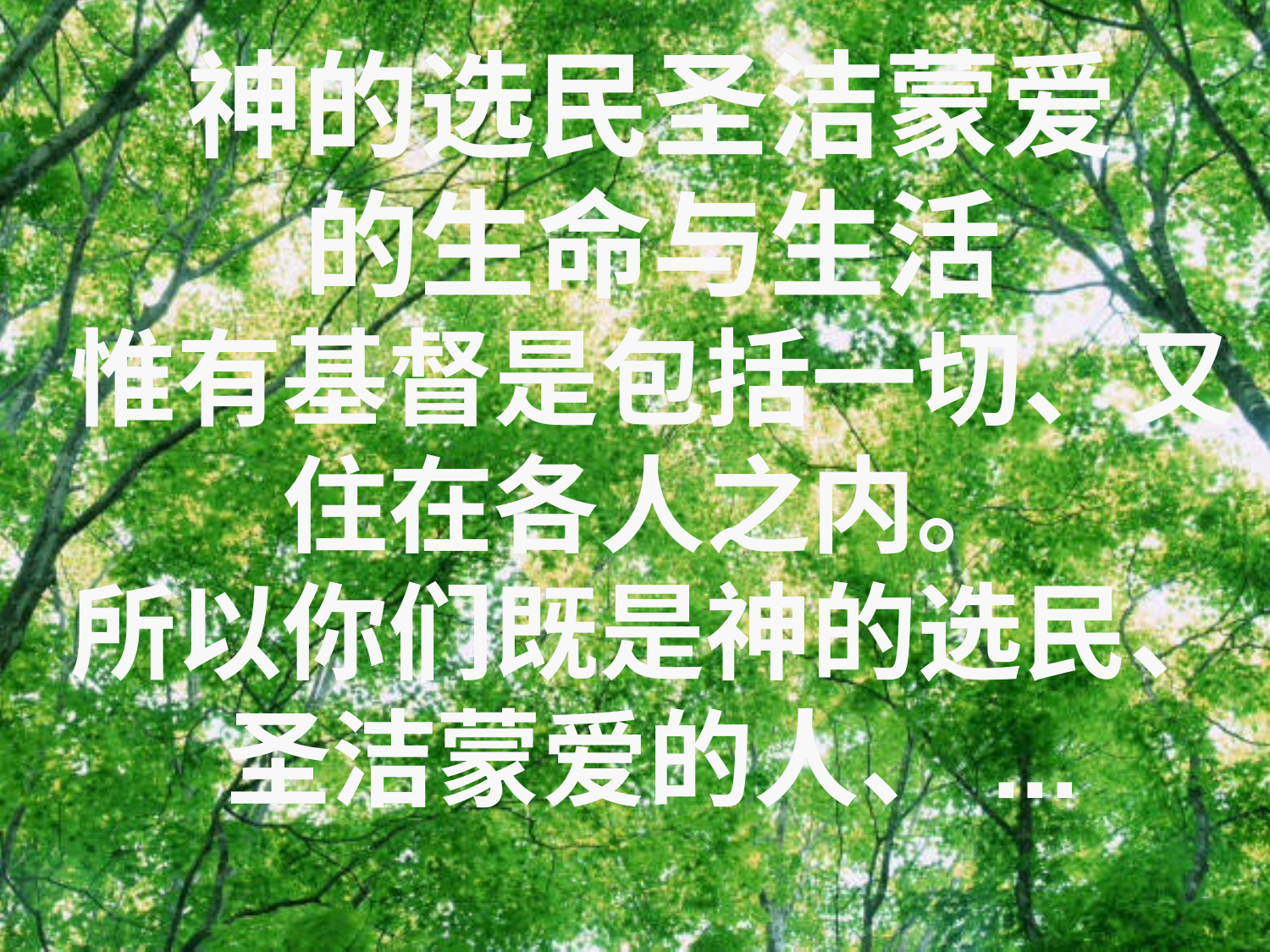

神的选民圣洁蒙爱
的生命与生活
惟有基督是包括一切、又住在各人之内。
所以你们既是神的选民、圣洁蒙爱的人、...